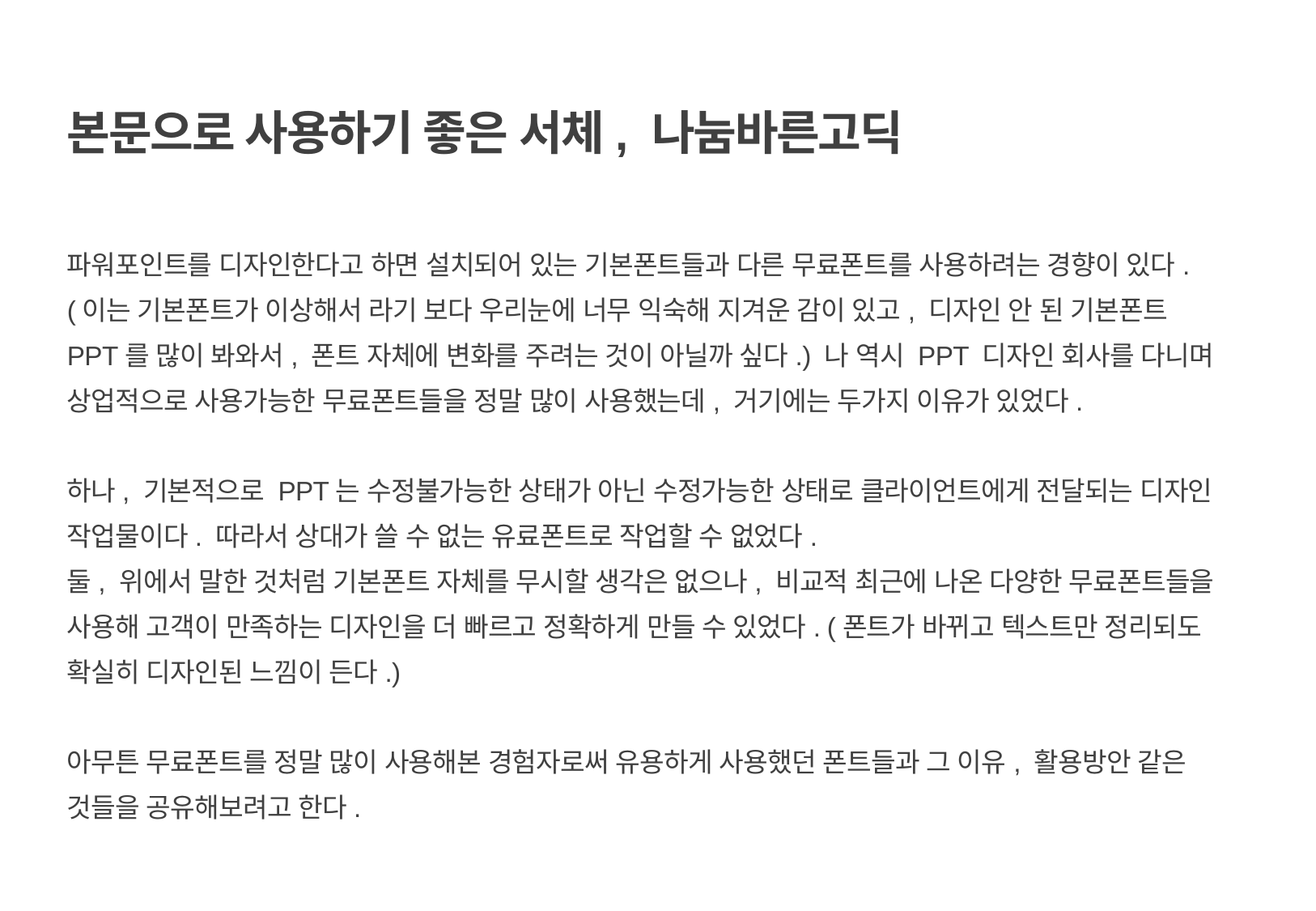

본문으로 사용하기 좋은 서체, 나눔바른고딕
파워포인트를 디자인한다고 하면 설치되어 있는 기본폰트들과 다른 무료폰트를 사용하려는 경향이 있다. (이는 기본폰트가 이상해서 라기 보다 우리눈에 너무 익숙해 지겨운 감이 있고, 디자인 안 된 기본폰트 PPT를 많이 봐와서, 폰트 자체에 변화를 주려는 것이 아닐까 싶다.) 나 역시 PPT 디자인 회사를 다니며 상업적으로 사용가능한 무료폰트들을 정말 많이 사용했는데, 거기에는 두가지 이유가 있었다.

하나, 기본적으로 PPT는 수정불가능한 상태가 아닌 수정가능한 상태로 클라이언트에게 전달되는 디자인 작업물이다. 따라서 상대가 쓸 수 없는 유료폰트로 작업할 수 없었다.
둘, 위에서 말한 것처럼 기본폰트 자체를 무시할 생각은 없으나, 비교적 최근에 나온 다양한 무료폰트들을 사용해 고객이 만족하는 디자인을 더 빠르고 정확하게 만들 수 있었다. (폰트가 바뀌고 텍스트만 정리되도 확실히 디자인된 느낌이 든다.)

아무튼 무료폰트를 정말 많이 사용해본 경험자로써 유용하게 사용했던 폰트들과 그 이유, 활용방안 같은 것들을 공유해보려고 한다.